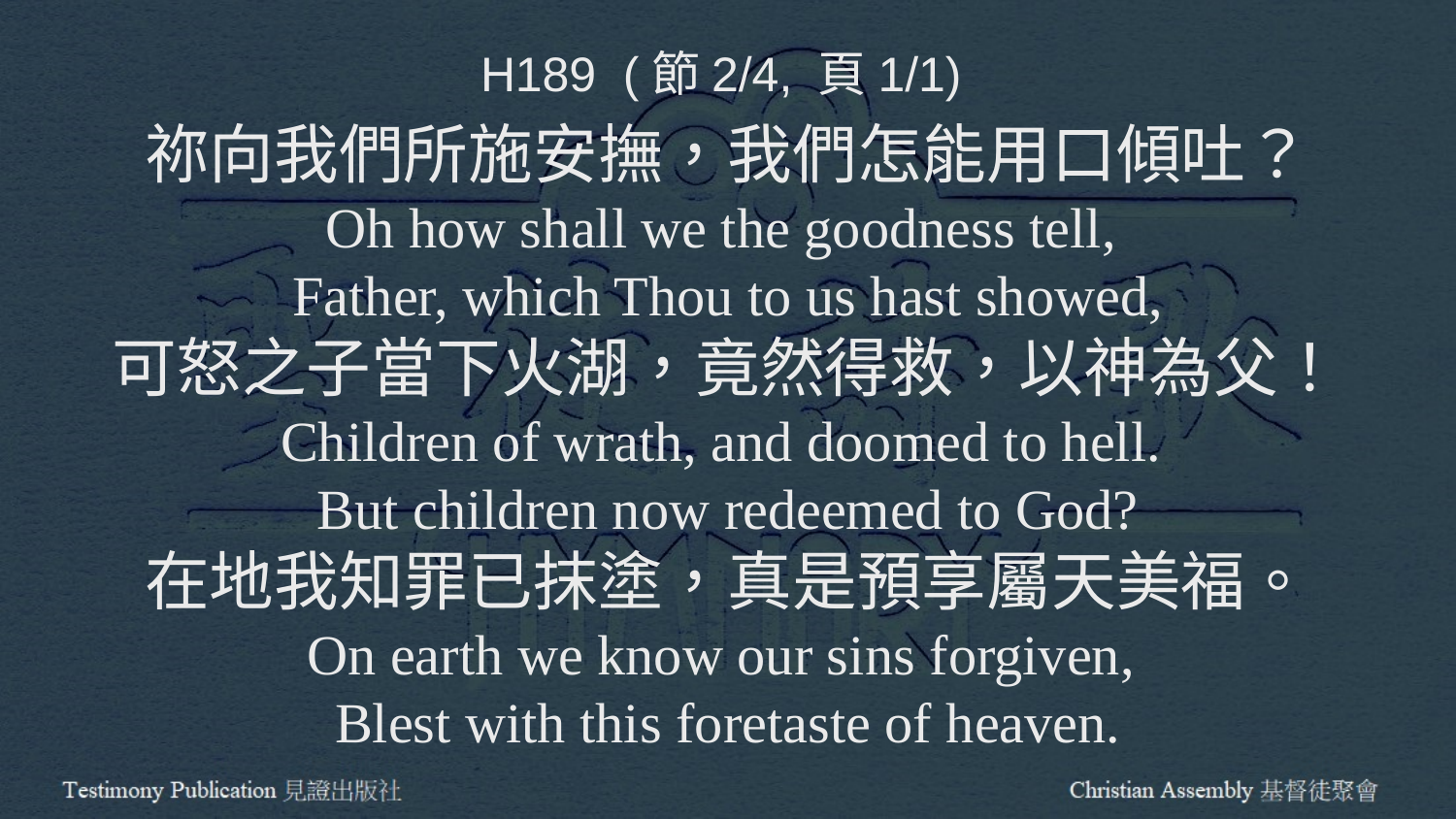

H189  (節2/4, 頁1/1)
祢向我們所施安撫，我們怎能用口傾吐？
Oh how shall we the goodness tell,
Father, which Thou to us hast showed,
可怒之子當下火湖，竟然得救，以神為父！
Children of wrath, and doomed to hell.
But children now redeemed to God?
在地我知罪已抹塗，真是預享屬天美福。
On earth we know our sins forgiven,
Blest with this foretaste of heaven.